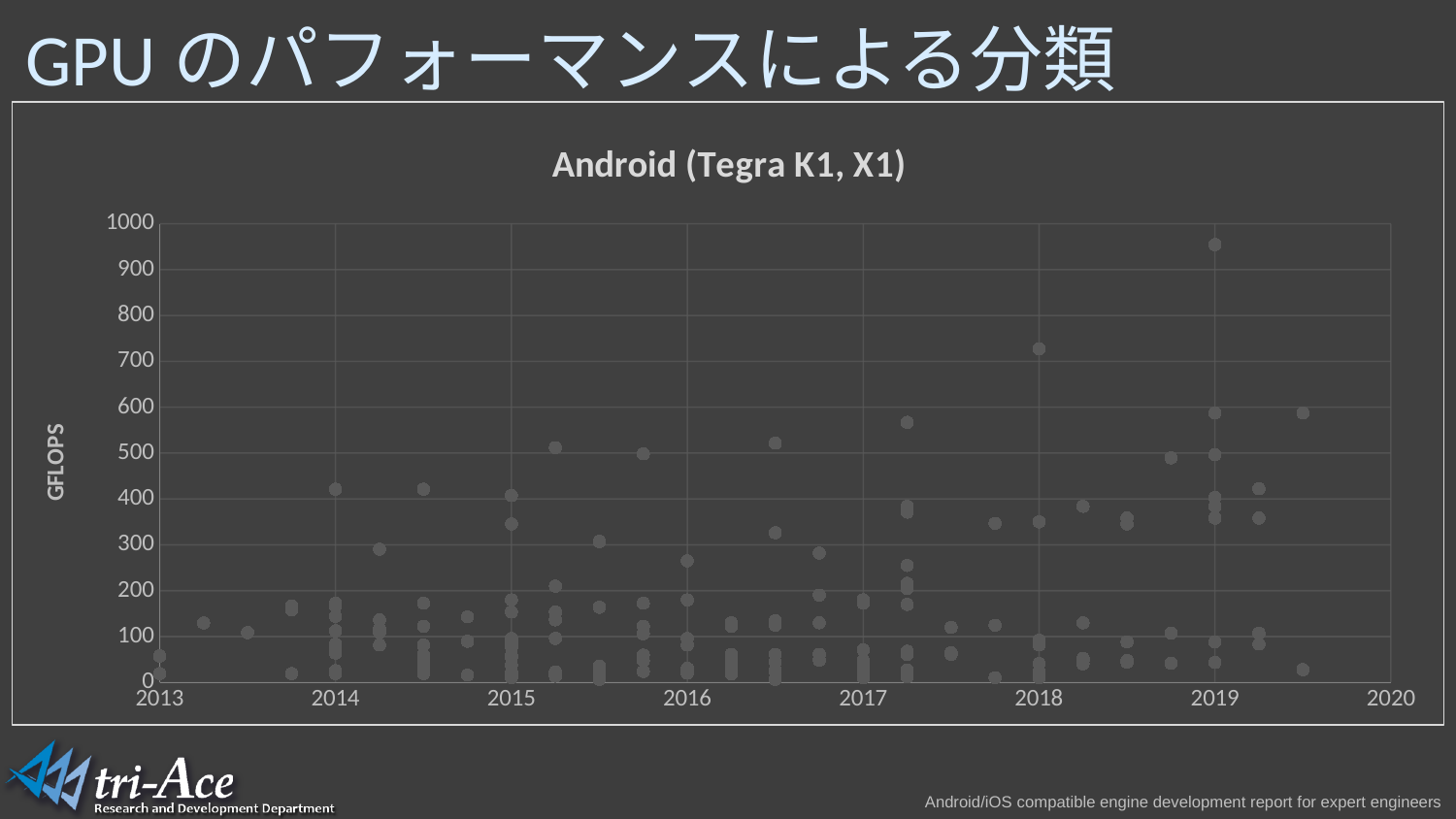

# GPUのパフォーマンスによる分類

### Chart: 　Android (Tegra K1, X1)

| Category | Android SoC | Tegra K1, X1 |
|---|---|---|